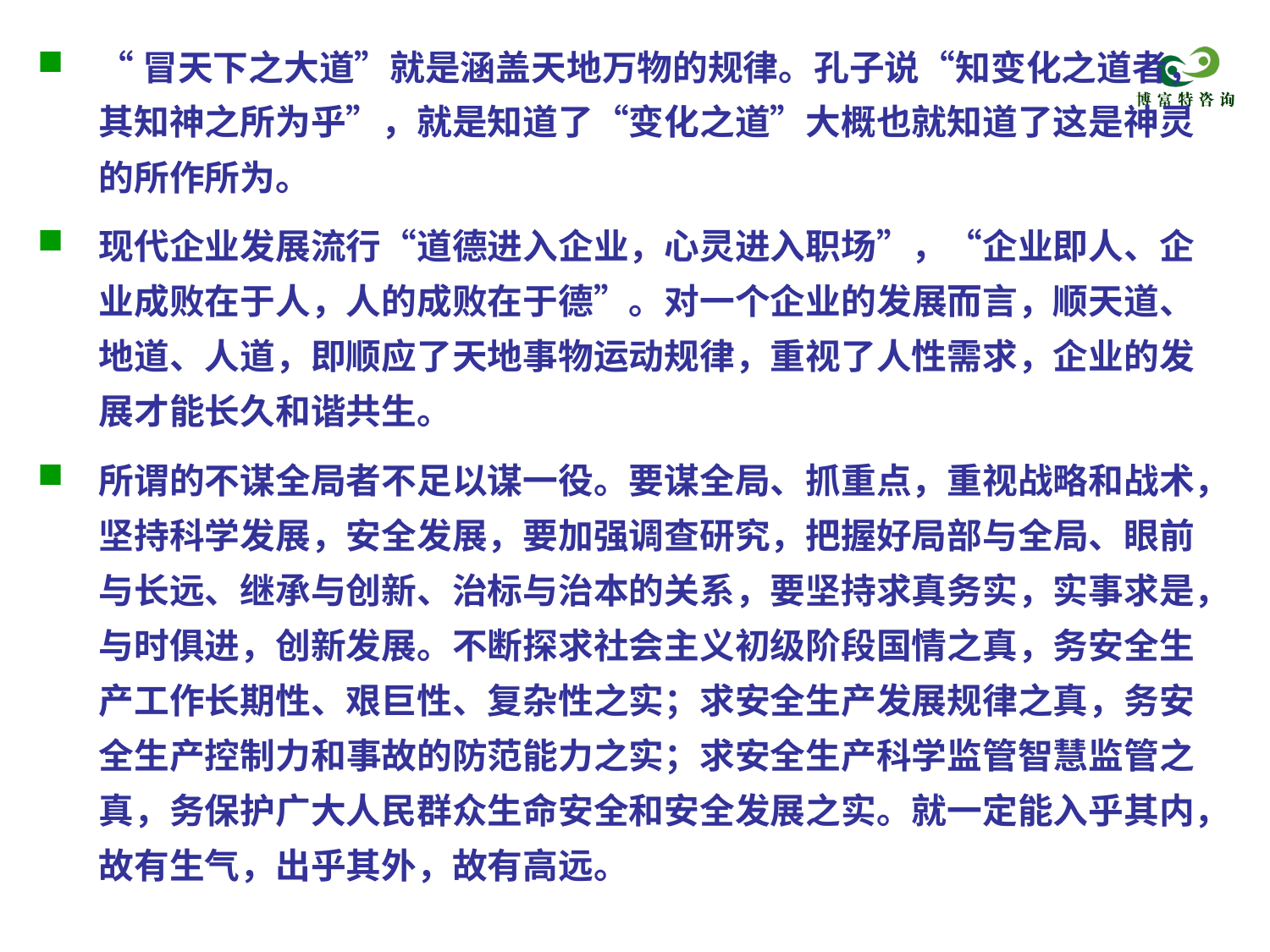

“冒天下之大道”就是涵盖天地万物的规律。孔子说“知变化之道者，其知神之所为乎”，就是知道了“变化之道”大概也就知道了这是神灵的所作所为。
现代企业发展流行“道德进入企业，心灵进入职场”，“企业即人、企业成败在于人，人的成败在于德”。对一个企业的发展而言，顺天道、地道、人道，即顺应了天地事物运动规律，重视了人性需求，企业的发展才能长久和谐共生。
所谓的不谋全局者不足以谋一役。要谋全局、抓重点，重视战略和战术，坚持科学发展，安全发展，要加强调查研究，把握好局部与全局、眼前与长远、继承与创新、治标与治本的关系，要坚持求真务实，实事求是，与时俱进，创新发展。不断探求社会主义初级阶段国情之真，务安全生产工作长期性、艰巨性、复杂性之实；求安全生产发展规律之真，务安全生产控制力和事故的防范能力之实；求安全生产科学监管智慧监管之真，务保护广大人民群众生命安全和安全发展之实。就一定能入乎其内，故有生气，出乎其外，故有高远。